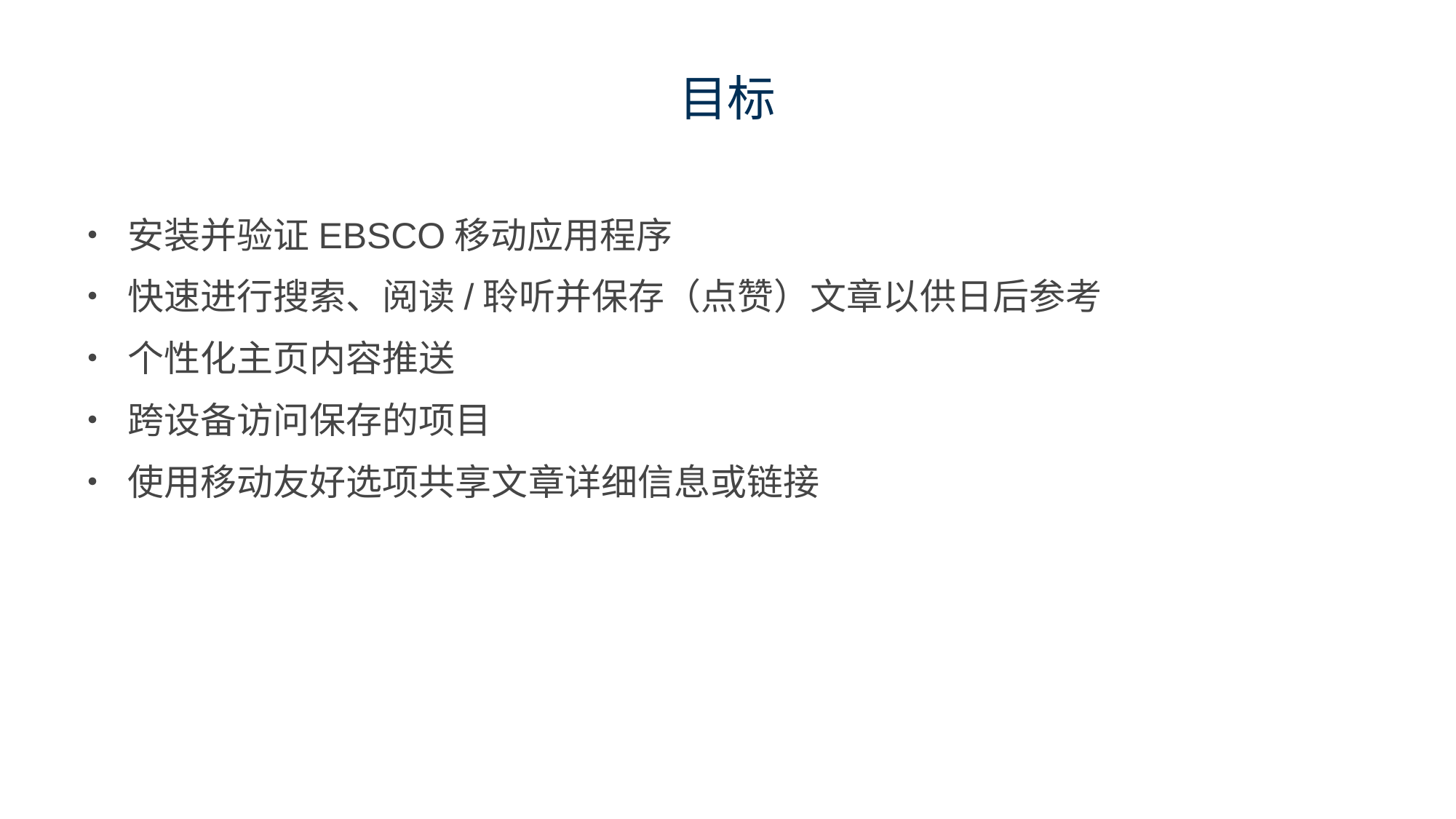

# 目标
• 安装并验证EBSCO移动应用程序
• 快速进行搜索、阅读/聆听并保存（点赞）文章以供日后参考
• 个性化主页内容推送
• 跨设备访问保存的项目
• 使用移动友好选项共享文章详细信息或链接